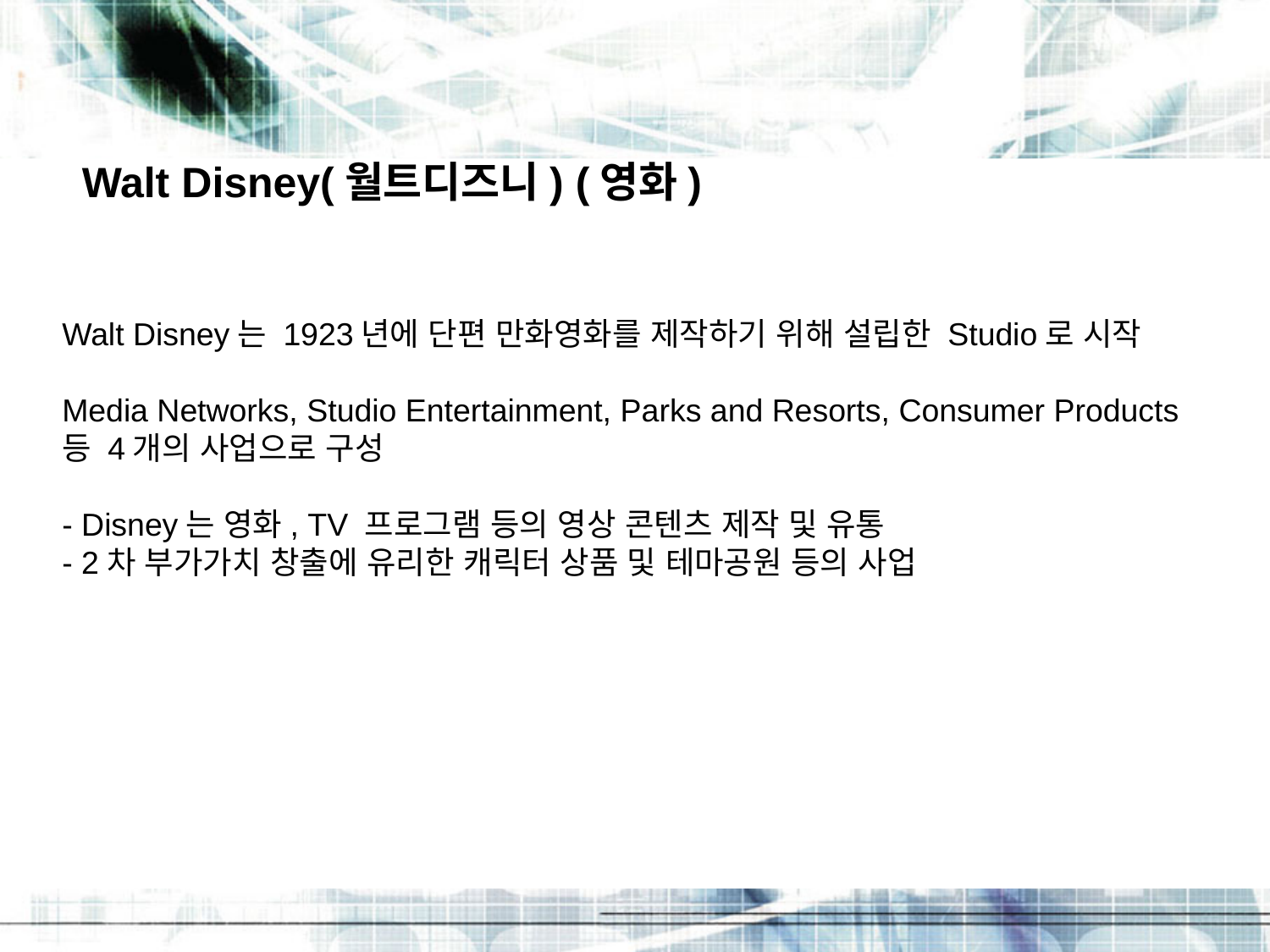

Walt Disney(월트디즈니) (영화)
Walt Disney는 1923년에 단편 만화영화를 제작하기 위해 설립한 Studio로 시작

Media Networks, Studio Entertainment, Parks and Resorts, Consumer Products 등 4개의 사업으로 구성

- Disney는 영화, TV 프로그램 등의 영상 콘텐츠 제작 및 유통
- 2차 부가가치 창출에 유리한 캐릭터 상품 및 테마공원 등의 사업